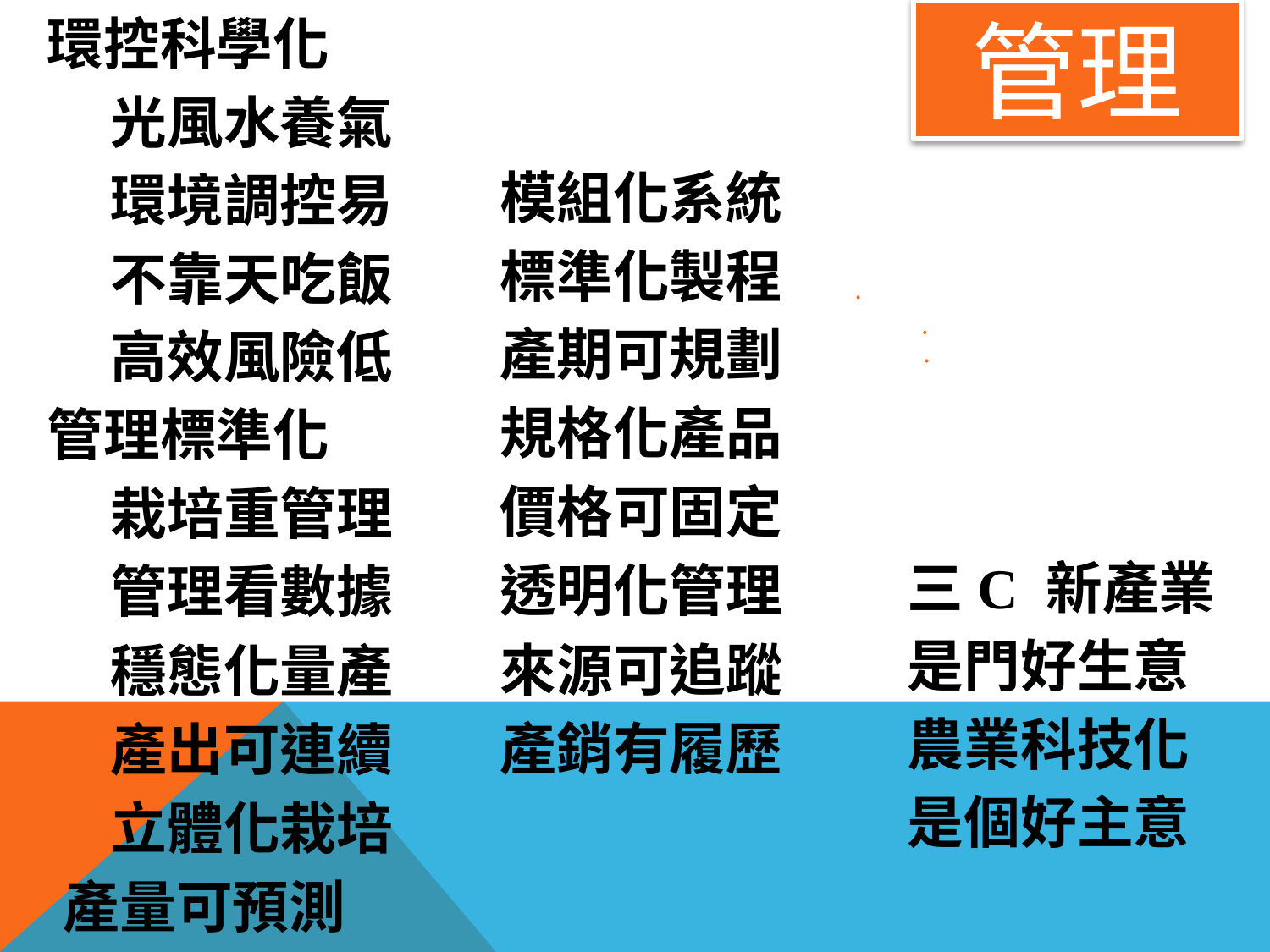

管理
環控科學化
光風水養氣
環境調控易
不靠天吃飯
高效風險低
管理標準化
栽培重管理
管理看數據
穩態化量產
產出可連續
立體化栽培
產量可預測

模組化系統
標準化製程
產期可規劃
規格化產品
價格可固定
透明化管理
來源可追蹤
產銷有履歷

工作
管理
產品
三C 新產業
是門好生意
農業科技化
是個好主意